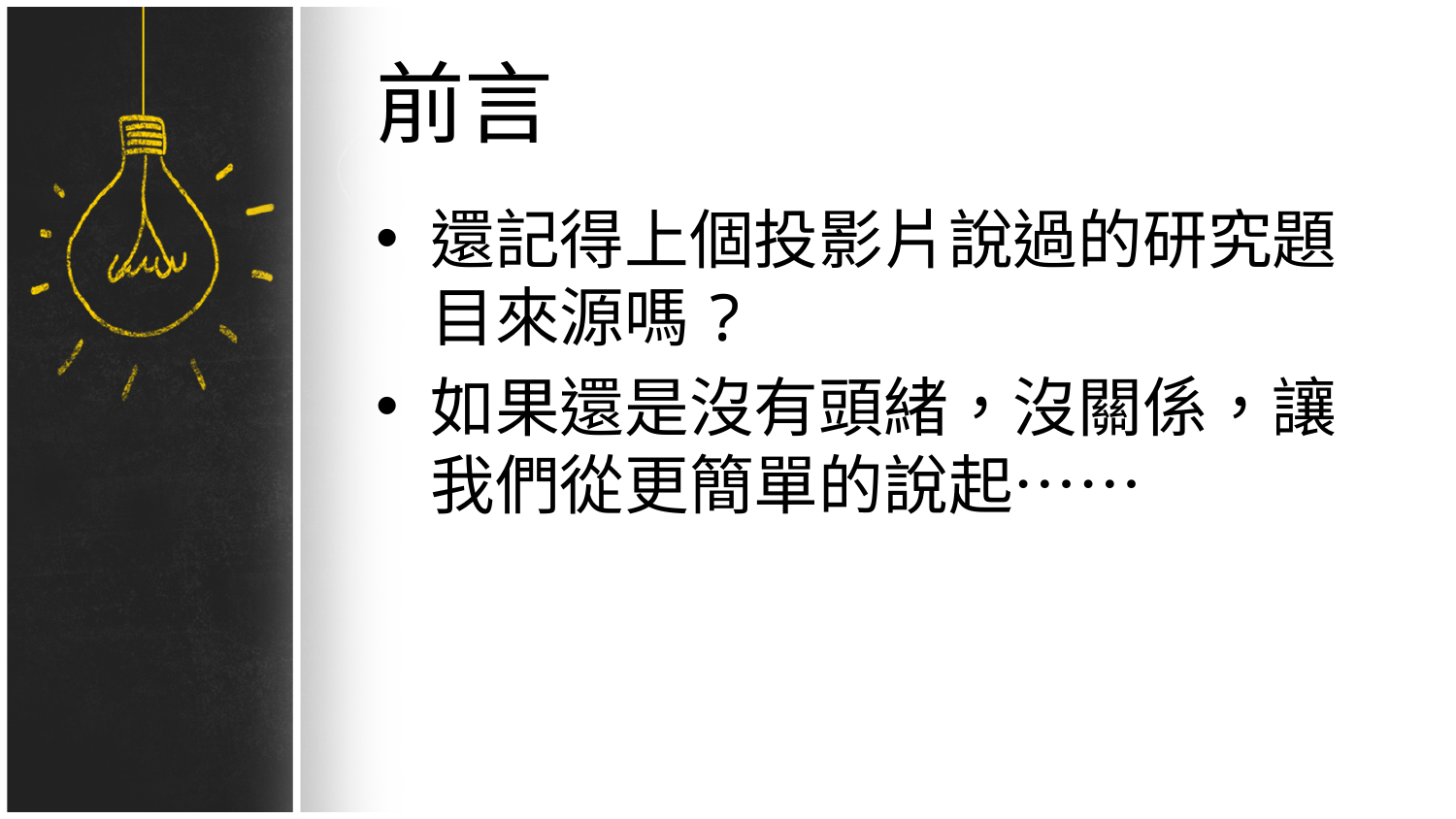

# 前言
還記得上個投影片說過的研究題目來源嗎?
如果還是沒有頭緒，沒關係，讓我們從更簡單的說起……